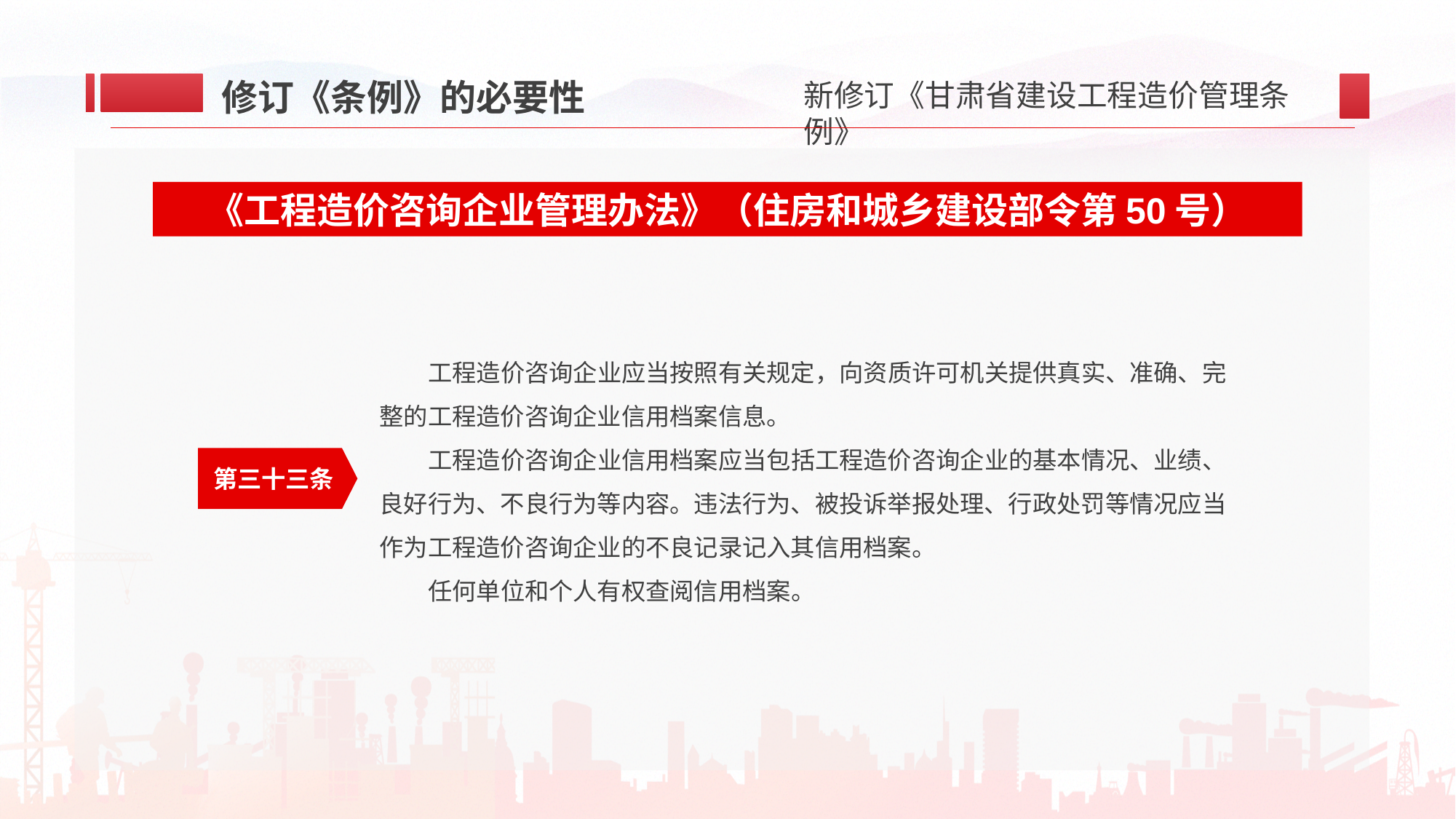

修订《条例》的必要性
《工程造价咨询企业管理办法》（住房和城乡建设部令第50号）
工程造价咨询企业应当按照有关规定，向资质许可机关提供真实、准确、完整的工程造价咨询企业信用档案信息。
工程造价咨询企业信用档案应当包括工程造价咨询企业的基本情况、业绩、良好行为、不良行为等内容。违法行为、被投诉举报处理、行政处罚等情况应当作为工程造价咨询企业的不良记录记入其信用档案。
任何单位和个人有权查阅信用档案。
第三十三条